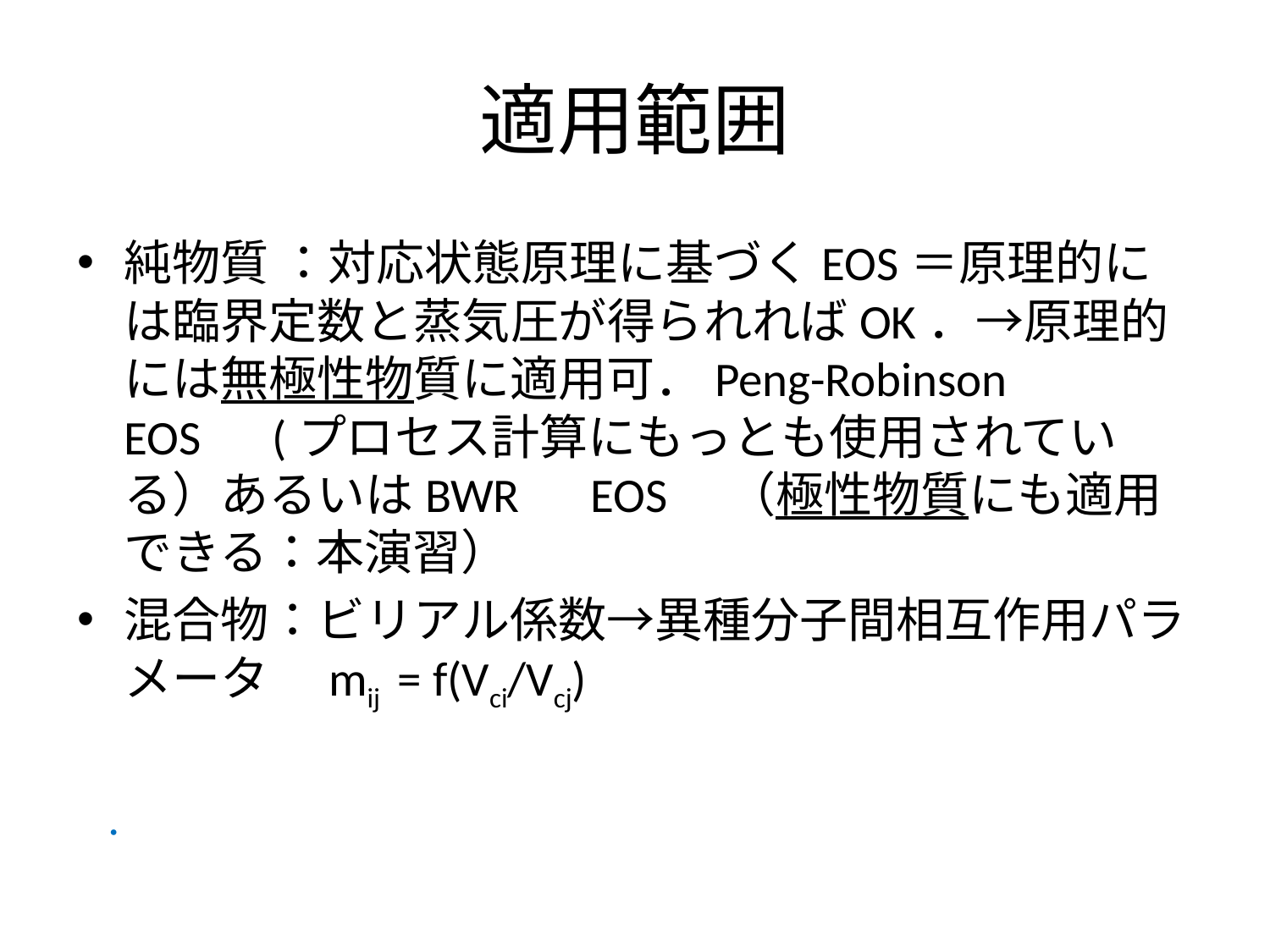

# 適用範囲
純物質 ：対応状態原理に基づくEOS＝原理的には臨界定数と蒸気圧が得られればOK．→原理的には無極性物質に適用可．Peng-Robinson　EOS　(プロセス計算にもっとも使用されている）あるいはBWR　EOS　（極性物質にも適用できる：本演習）
混合物：ビリアル係数→異種分子間相互作用パラメータ　mij  = f(Vci/Vcj)
　．